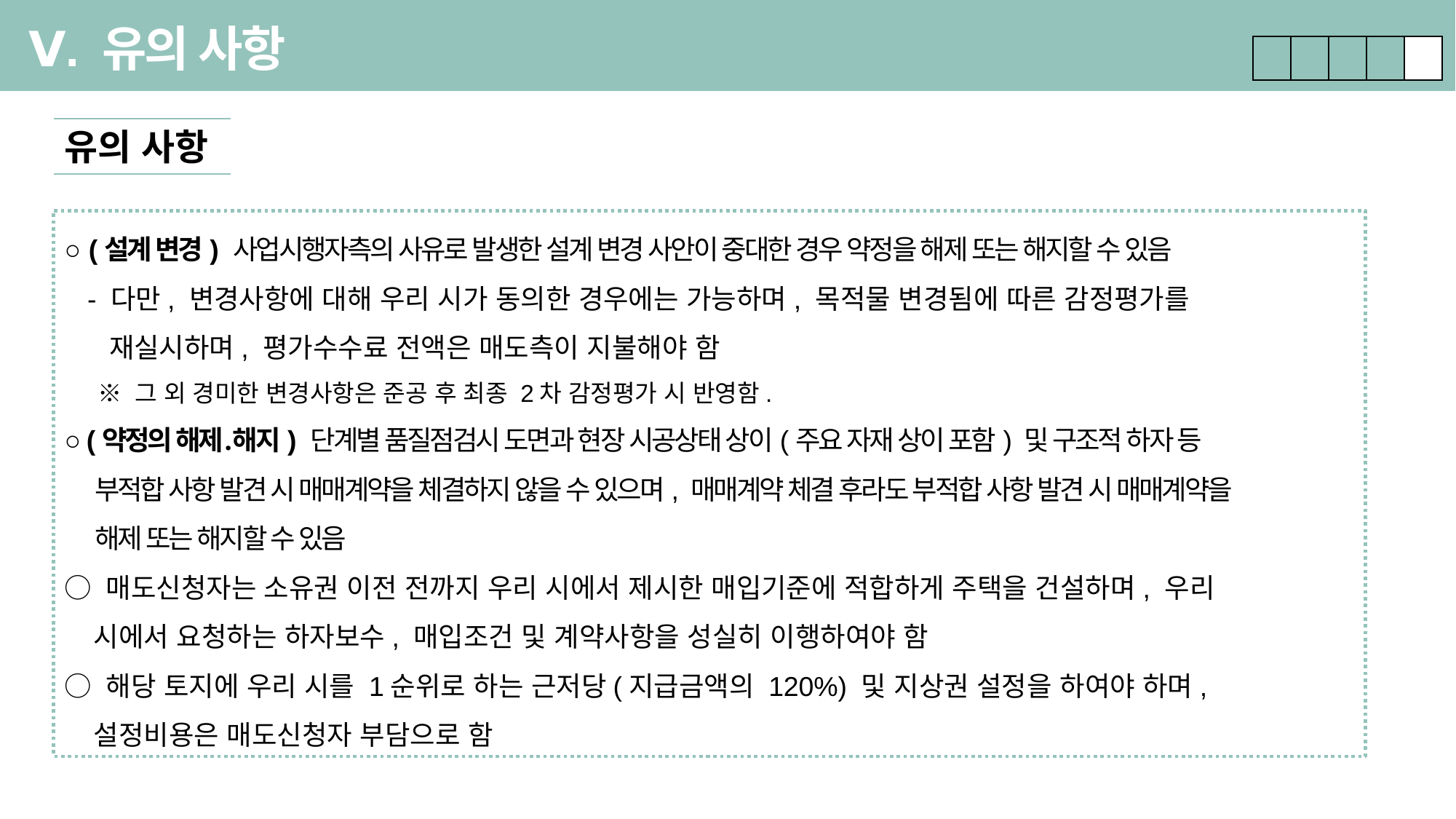

Ⅴ. 유의 사항
|  |  |  |  |  |
| --- | --- | --- | --- | --- |
유의 사항
○ (설계 변경) 사업시행자측의 사유로 발생한 설계 변경 사안이 중대한 경우 약정을 해제 또는 해지할 수 있음
   - 다만, 변경사항에 대해 우리 시가 동의한 경우에는 가능하며, 목적물 변경됨에 따른 감정평가를
     재실시하며, 평가수수료 전액은 매도측이 지불해야 함
     ※ 그 외 경미한 변경사항은 준공 후 최종 2차 감정평가 시 반영함.
○ (약정의 해제․해지) 단계별 품질점검시 도면과 현장 시공상태 상이(주요 자재 상이 포함) 및 구조적 하자 등
    부적합 사항 발견 시 매매계약을 체결하지 않을 수 있으며, 매매계약 체결 후라도 부적합 사항 발견 시 매매계약을
    해제 또는 해지할 수 있음
○ 매도신청자는 소유권 이전 전까지 우리 시에서 제시한 매입기준에 적합하게 주택을 건설하며, 우리
   시에서 요청하는 하자보수, 매입조건 및 계약사항을 성실히 이행하여야 함
○ 해당 토지에 우리 시를 1순위로 하는 근저당(지급금액의 120%) 및 지상권 설정을 하여야 하며,
   설정비용은 매도신청자 부담으로 함
Ⅴ. 2023년 공모사업(안)